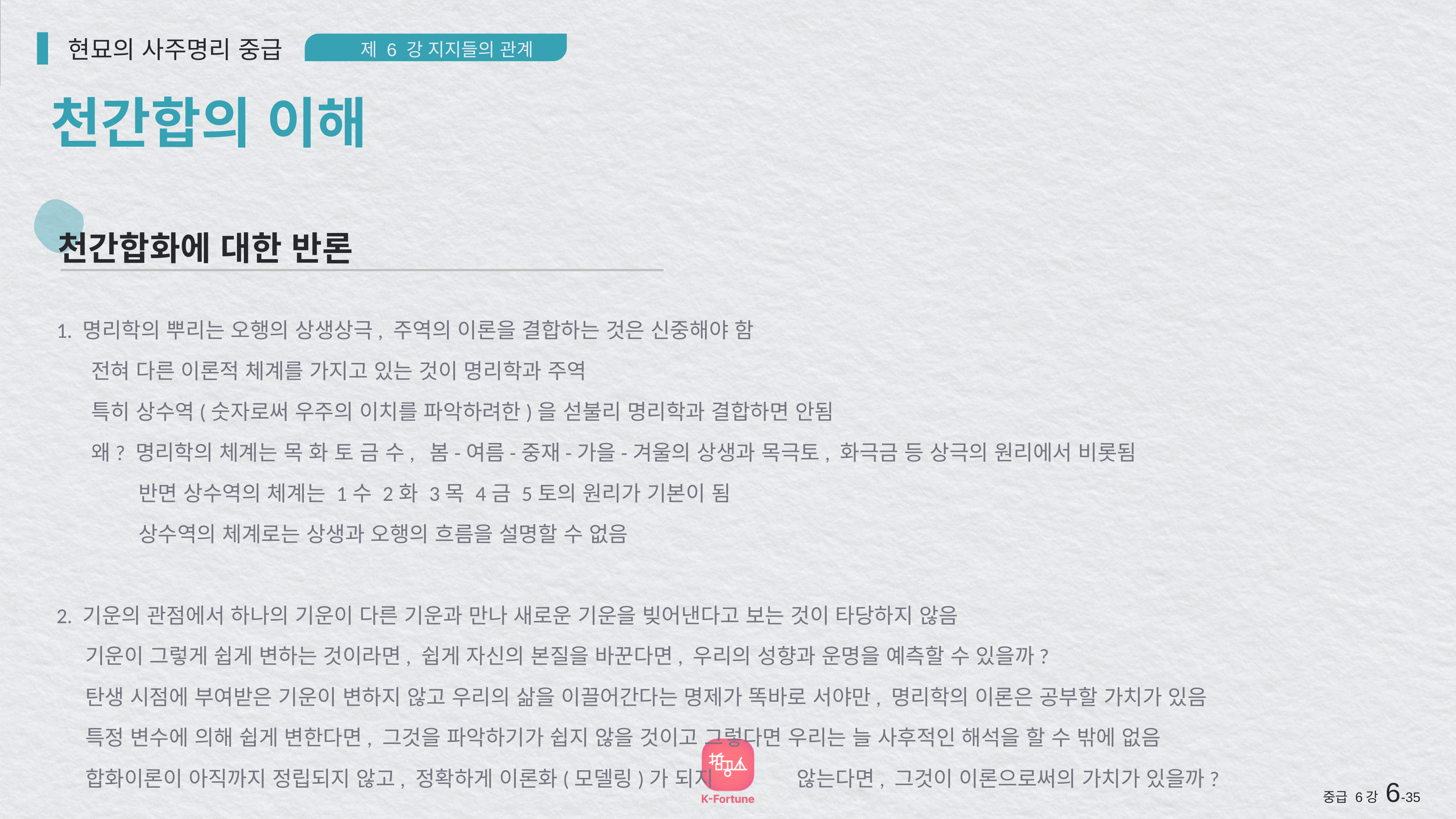

현묘의 사주명리 중급

제 6 강 지지들의 관계
천간합의 이해

천간합화에 대한 반론

1. 명리학의 뿌리는 오행의 상생상극, 주역의 이론을 결합하는 것은 신중해야 함
     전혀 다른 이론적 체계를 가지고 있는 것이 명리학과 주역
     특히 상수역(숫자로써 우주의 이치를 파악하려한)을 섣불리 명리학과 결합하면 안됨
     왜? 명리학의 체계는 목 화 토 금 수,  봄-여름-중재-가을-겨울의 상생과 목극토, 화극금 등 상극의 원리에서 비롯됨
             반면 상수역의 체계는 1수 2화 3목 4금 5토의 원리가 기본이 됨
             상수역의 체계로는 상생과 오행의 흐름을 설명할 수 없음

2. 기운의 관점에서 하나의 기운이 다른 기운과 만나 새로운 기운을 빚어낸다고 보는 것이 타당하지 않음
    기운이 그렇게 쉽게 변하는 것이라면, 쉽게 자신의 본질을 바꾼다면, 우리의 성향과 운명을 예측할 수 있을까?
    탄생 시점에 부여받은 기운이 변하지 않고 우리의 삶을 이끌어간다는 명제가 똑바로 서야만, 명리학의 이론은 공부할 가치가 있음
    특정 변수에 의해 쉽게 변한다면, 그것을 파악하기가 쉽지 않을 것이고 그렇다면 우리는 늘 사후적인 해석을 할 수 밖에 없음
    합화이론이 아직까지 정립되지 않고, 정확하게 이론화(모델링)가 되지              않는다면, 그것이 이론으로써의 가치가 있을까?